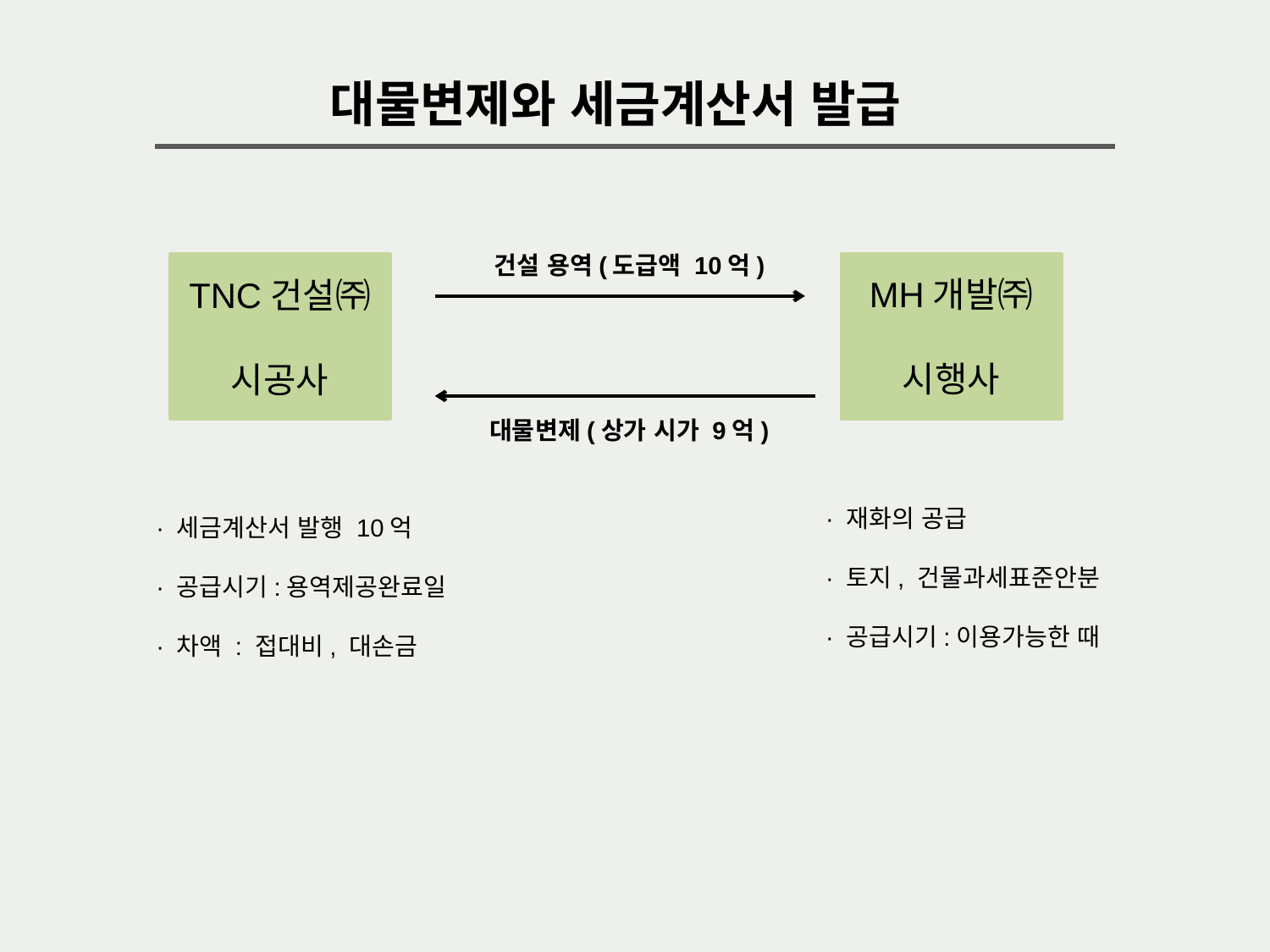

대물변제와 세금계산서 발급
건설 용역(도급액 10억)
MH개발㈜

시행사
TNC건설㈜

시공사

대물변제(상가 시가 9억)

∙ 재화의 공급

∙ 토지, 건물과세표준안분

∙ 공급시기:이용가능한 때
∙ 세금계산서 발행 10억

∙ 공급시기:용역제공완료일

∙ 차액 : 접대비, 대손금